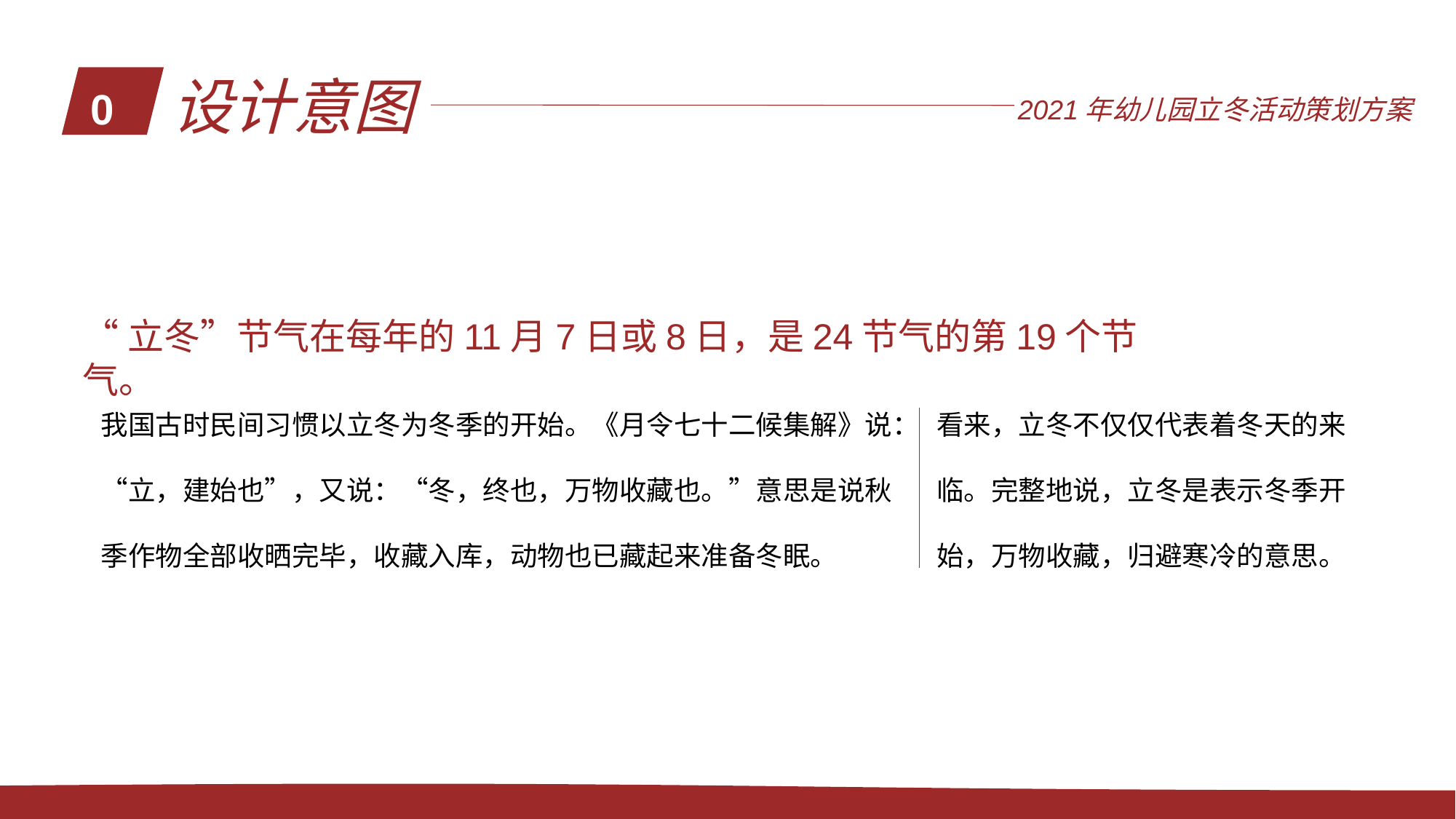

“立冬”节气在每年的11月7日或8日，是24节气的第19个节气。
我国古时民间习惯以立冬为冬季的开始。《月令七十二候集解》说：“立，建始也”，又说：“冬，终也，万物收藏也。”意思是说秋季作物全部收晒完毕，收藏入库，动物也已藏起来准备冬眠。
看来，立冬不仅仅代表着冬天的来临。完整地说，立冬是表示冬季开始，万物收藏，归避寒冷的意思。